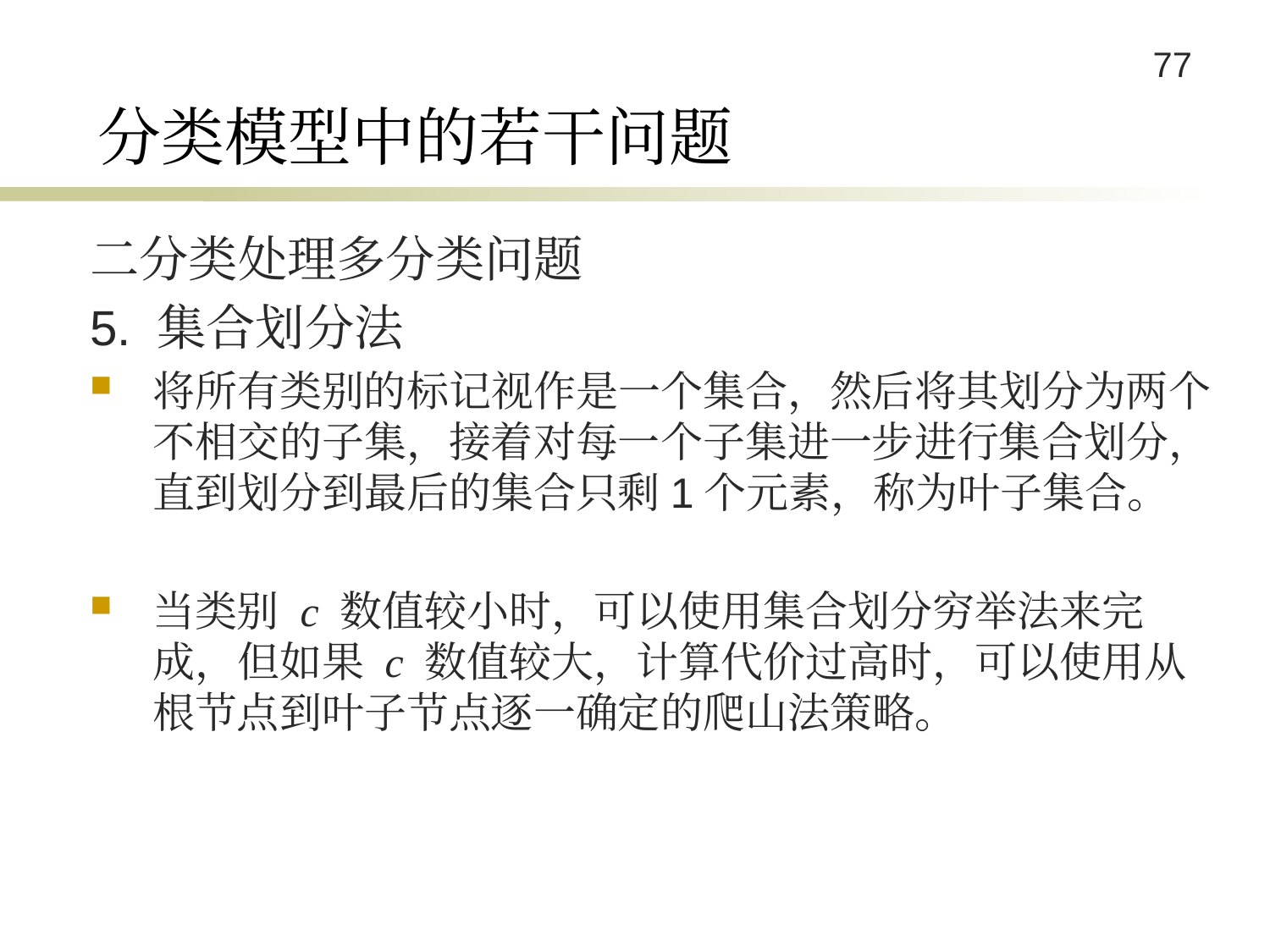

# 分类模型中的若干问题
二分类处理多分类问题
5. 集合划分法
将所有类别的标记视作是一个集合，然后将其划分为两个不相交的子集，接着对每一个子集进一步进行集合划分，直到划分到最后的集合只剩1个元素，称为叶子集合。

当类别 c 数值较小时，可以使用集合划分穷举法来完成，但如果 c 数值较大，计算代价过高时，可以使用从根节点到叶子节点逐一确定的爬山法策略。